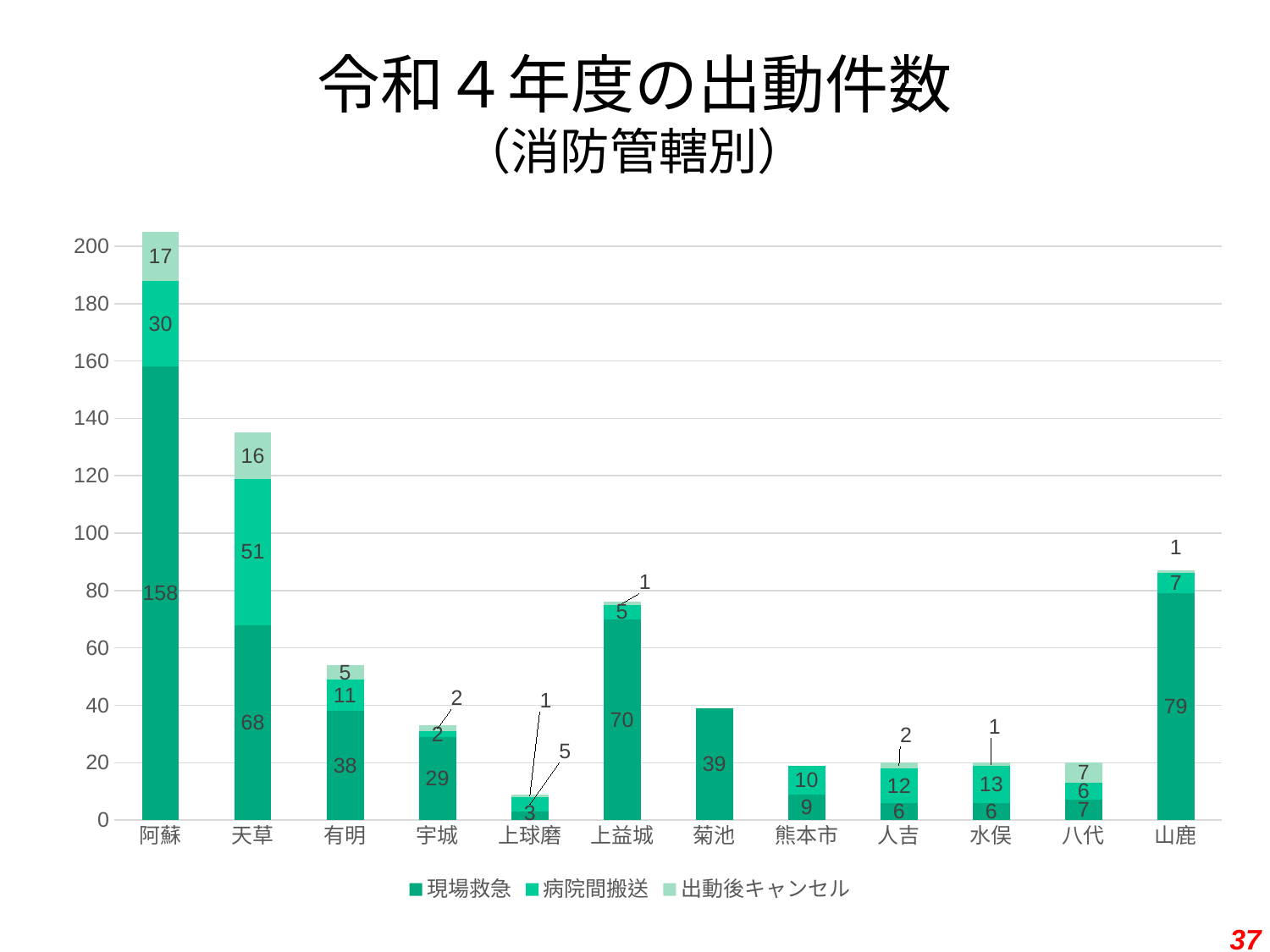

令和４年度の出動件数
（消防管轄別）

### Chart

| Category | 現場救急 | 病院間搬送 | 出動後キャンセル |
|---|---|---|---|
| 阿蘇 | 158.0 | 30.0 | 17.0 |
| 天草 | 68.0 | 51.0 | 16.0 |
| 有明 | 38.0 | 11.0 | 5.0 |
| 宇城 | 29.0 | 2.0 | 2.0 |
| 上球磨 | 3.0 | 5.0 | 1.0 |
| 上益城 | 70.0 | 5.0 | 1.0 |
| 菊池 | 39.0 | 0.0 | 0.0 |
| 熊本市 | 9.0 | 10.0 | 0.0 |
| 人吉 | 6.0 | 12.0 | 2.0 |
| 水俣 | 6.0 | 13.0 | 1.0 |
| 八代 | 7.0 | 6.0 | 7.0 |
| 山鹿 | 79.0 | 7.0 | 1.0 |
37